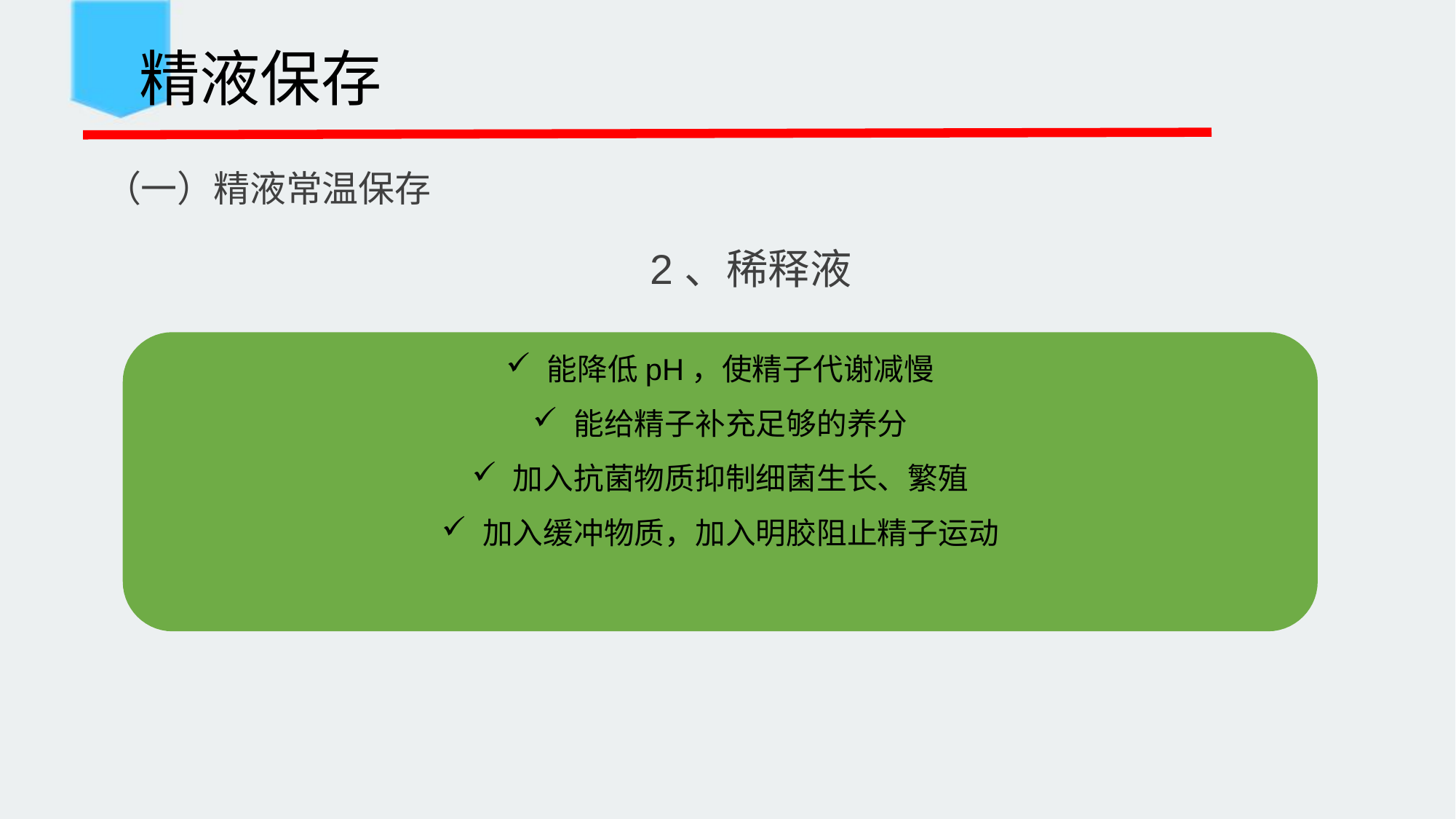

精液保存
  （一）精液常温保存

2、稀释液
能降低pH，使精子代谢减慢
能给精子补充足够的养分
加入抗菌物质抑制细菌生长、繁殖
加入缓冲物质，加入明胶阻止精子运动